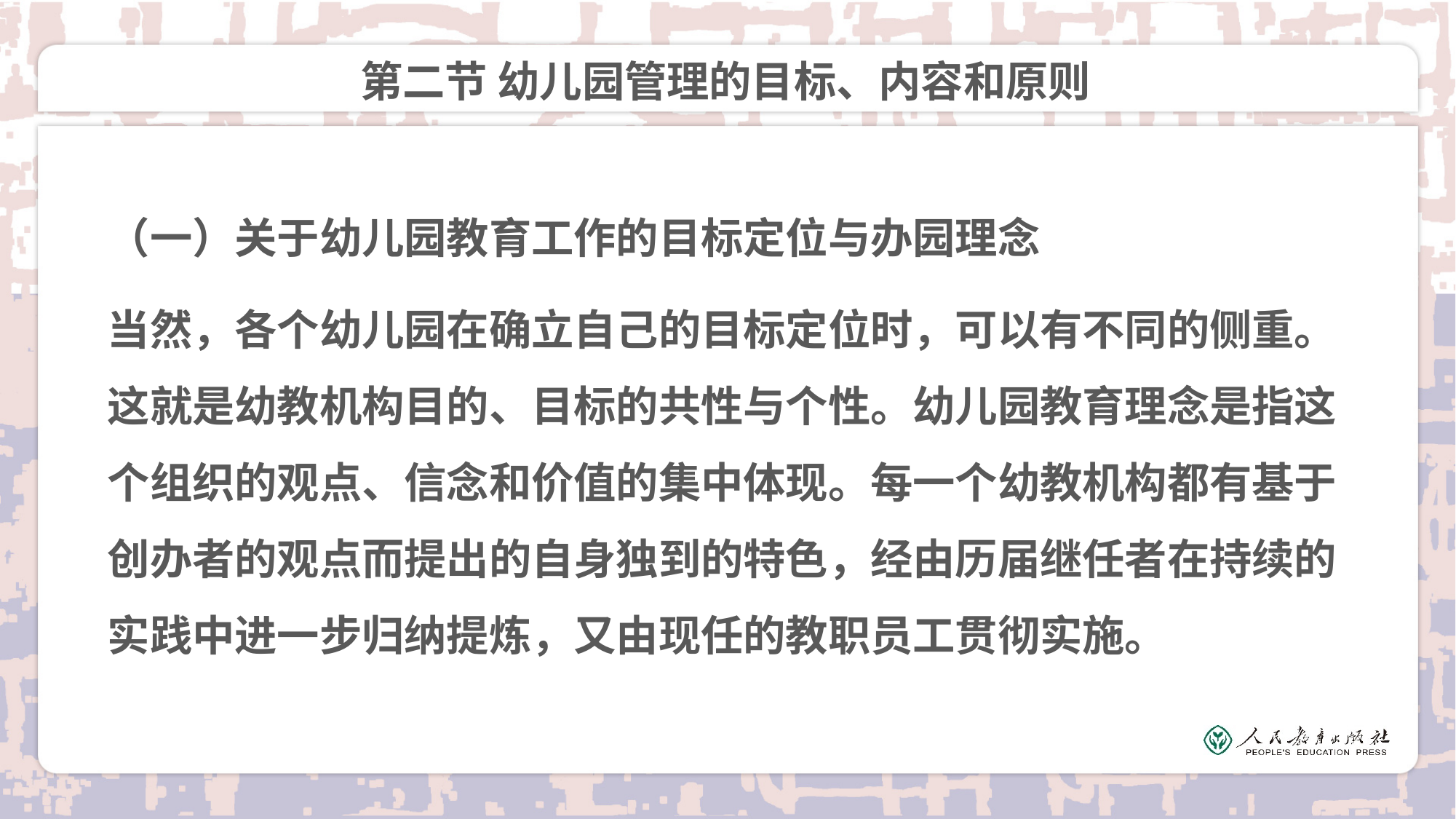

# 第二节 幼儿园管理的目标、内容和原则
（一）关于幼儿园教育工作的目标定位与办园理念
当然，各个幼儿园在确立自己的目标定位时，可以有不同的侧重。这就是幼教机构目的、目标的共性与个性。幼儿园教育理念是指这个组织的观点、信念和价值的集中体现。每一个幼教机构都有基于创办者的观点而提出的自身独到的特色，经由历届继任者在持续的实践中进一步归纳提炼，又由现任的教职员工贯彻实施。